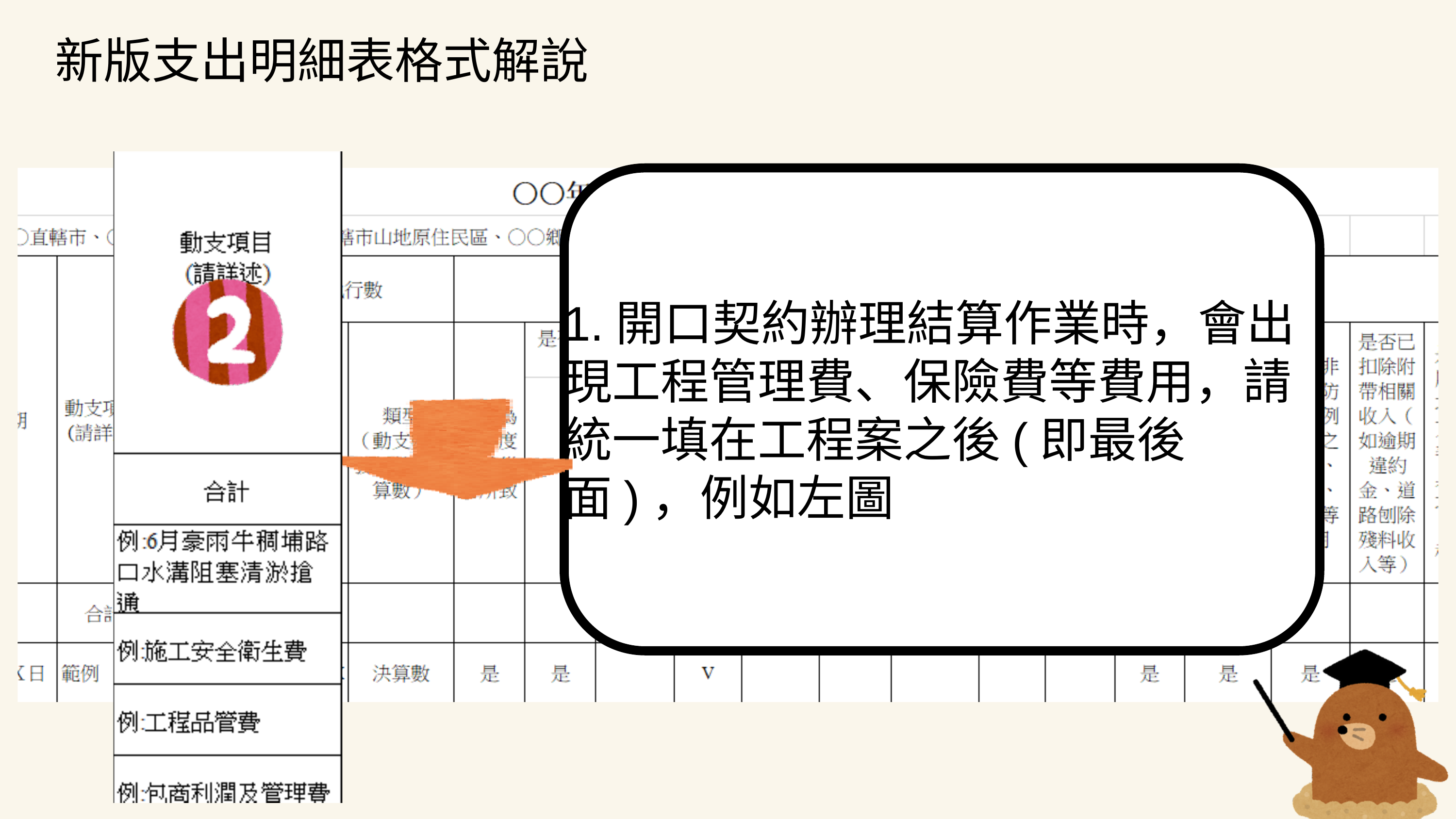

新版支出明細表格式解說

1.開口契約辦理結算作業時，會出現工程管理費、保險費等費用，請統一填在工程案之後(即最後面)，例如左圖